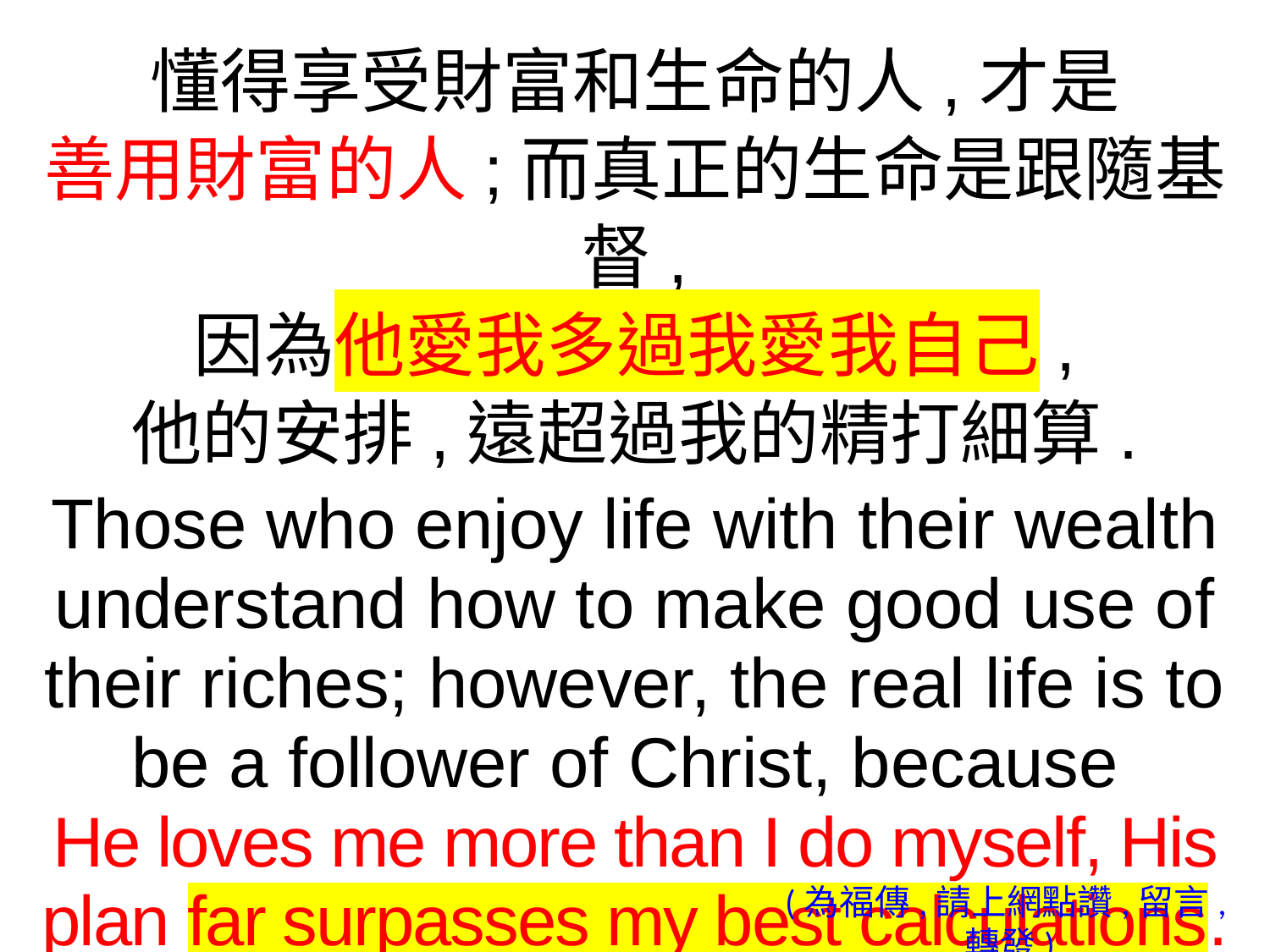

懂得享受財富和生命的人,才是
善用財富的人;而真正的生命是跟隨基督,
因為他愛我多過我愛我自己,
他的安排,遠超過我的精打細算.
Those who enjoy life with their wealth understand how to make good use of their riches; however, the real life is to be a follower of Christ, because
He loves me more than I do myself, His plan far surpasses my best calculations.
(為福傳,請上網點讚,留言,轉發)